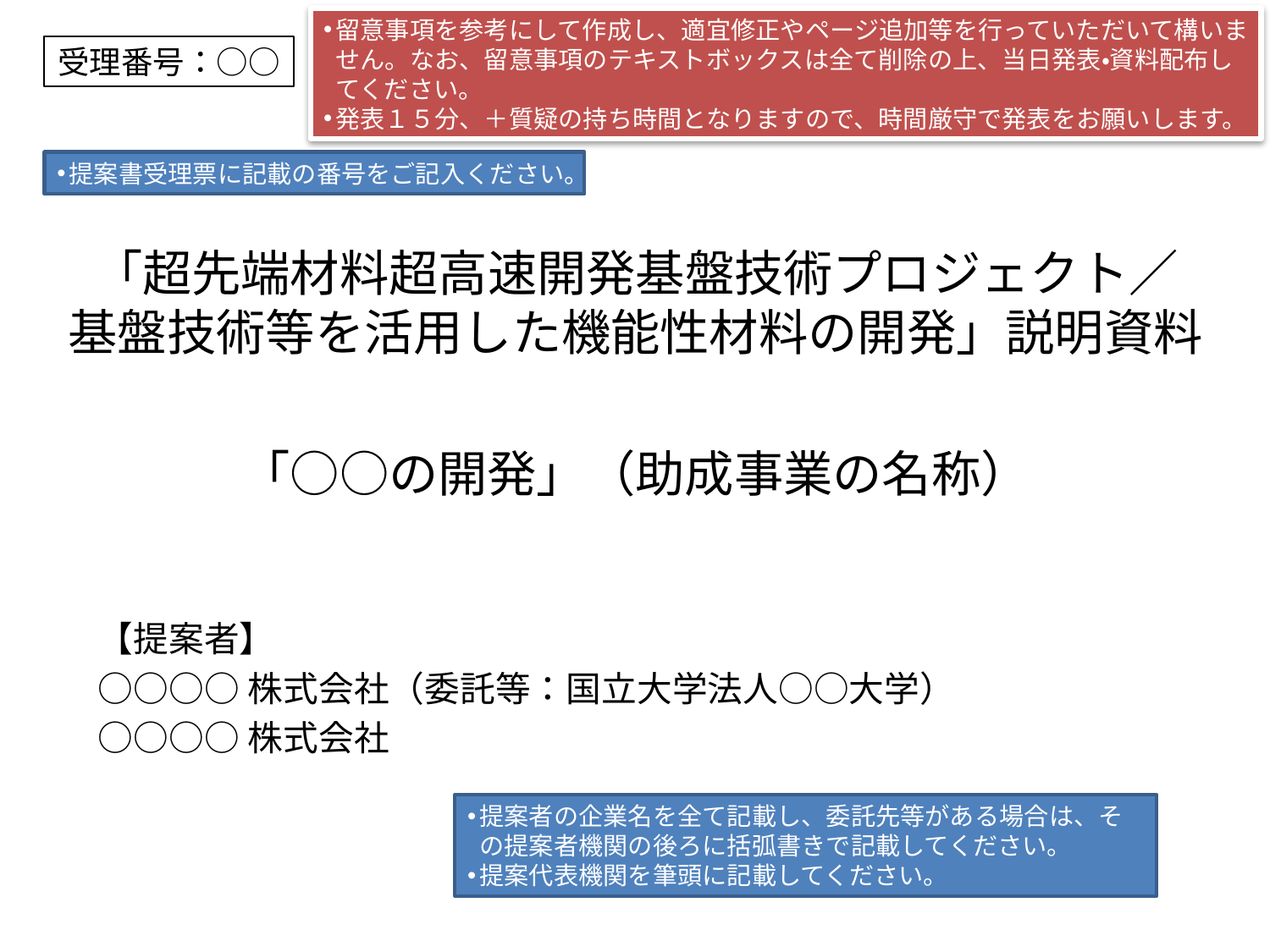

留意事項を参考にして作成し、適宜修正やページ追加等を行っていただいて構いません。なお、留意事項のテキストボックスは全て削除の上、当日発表・資料配布してください。
発表１５分、＋質疑の持ち時間となりますので、時間厳守で発表をお願いします。
受理番号：○○
提案書受理票に記載の番号をご記入ください。
「超先端材料超高速開発基盤技術プロジェクト／
基盤技術等を活用した機能性材料の開発」説明資料
「○○の開発」（助成事業の名称）
【提案者】
○○○○株式会社（委託等：国立大学法人○○大学）
○○○○株式会社
提案者の企業名を全て記載し、委託先等がある場合は、その提案者機関の後ろに括弧書きで記載してください。
提案代表機関を筆頭に記載してください。